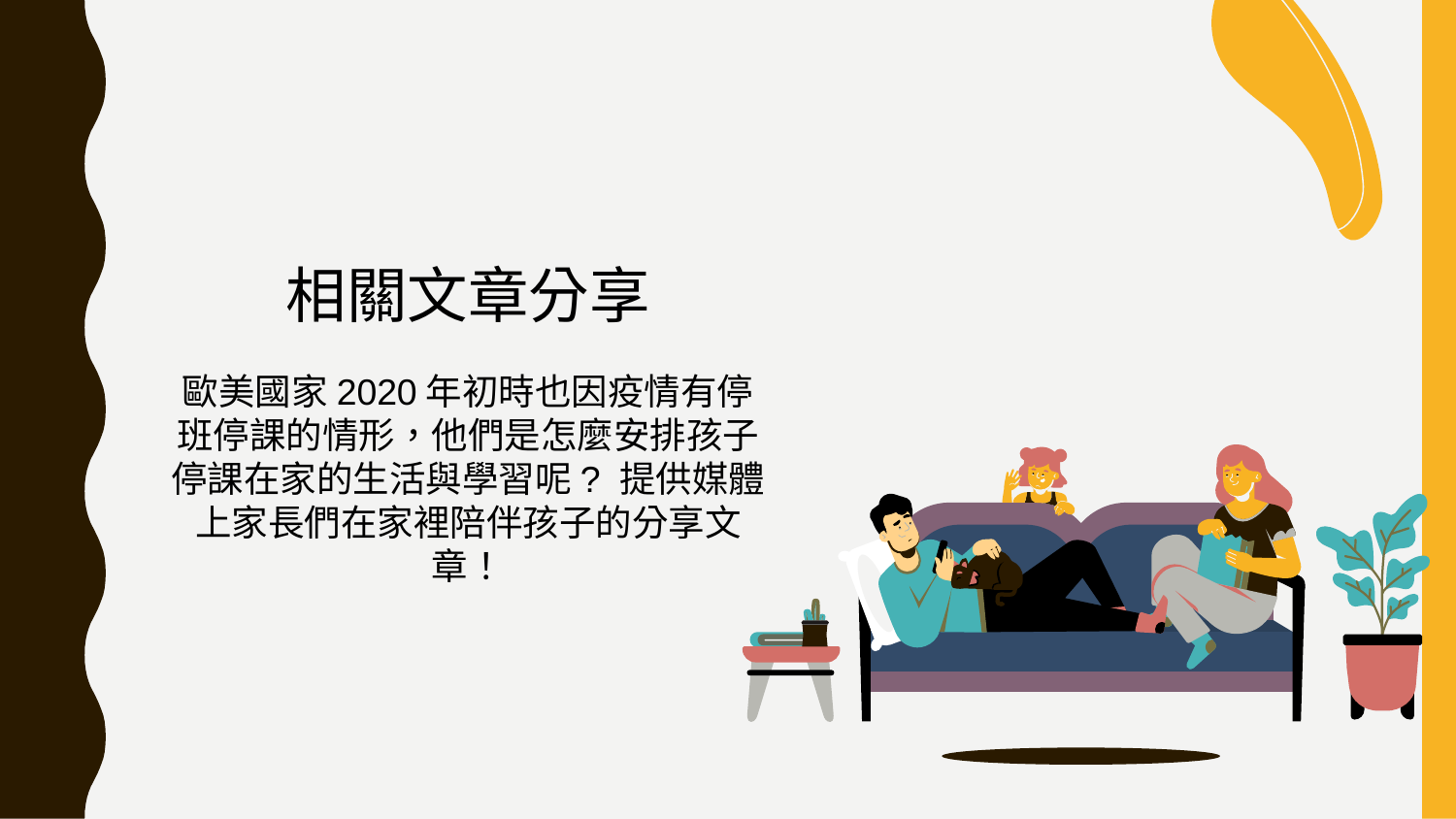

相關文章分享

歐美國家2020年初時也因疫情有停班停課的情形，他們是怎麼安排孩子停課在家的生活與學習呢? 提供媒體上家長們在家裡陪伴孩子的分享文章！